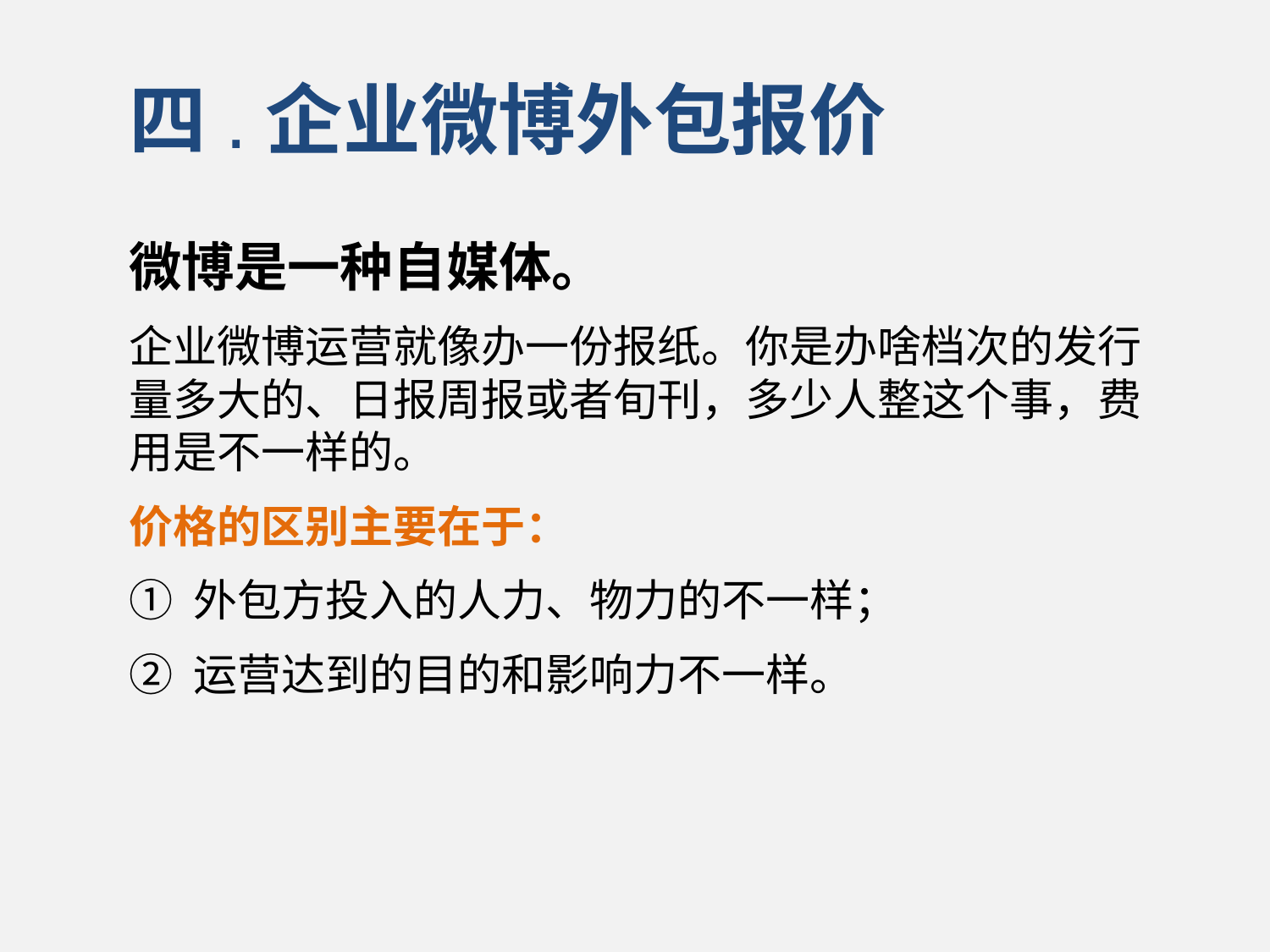

# 四.企业微博外包报价
微博是一种自媒体。
企业微博运营就像办一份报纸。你是办啥档次的发行量多大的、日报周报或者旬刊，多少人整这个事，费用是不一样的。
价格的区别主要在于：
① 外包方投入的人力、物力的不一样；
② 运营达到的目的和影响力不一样。